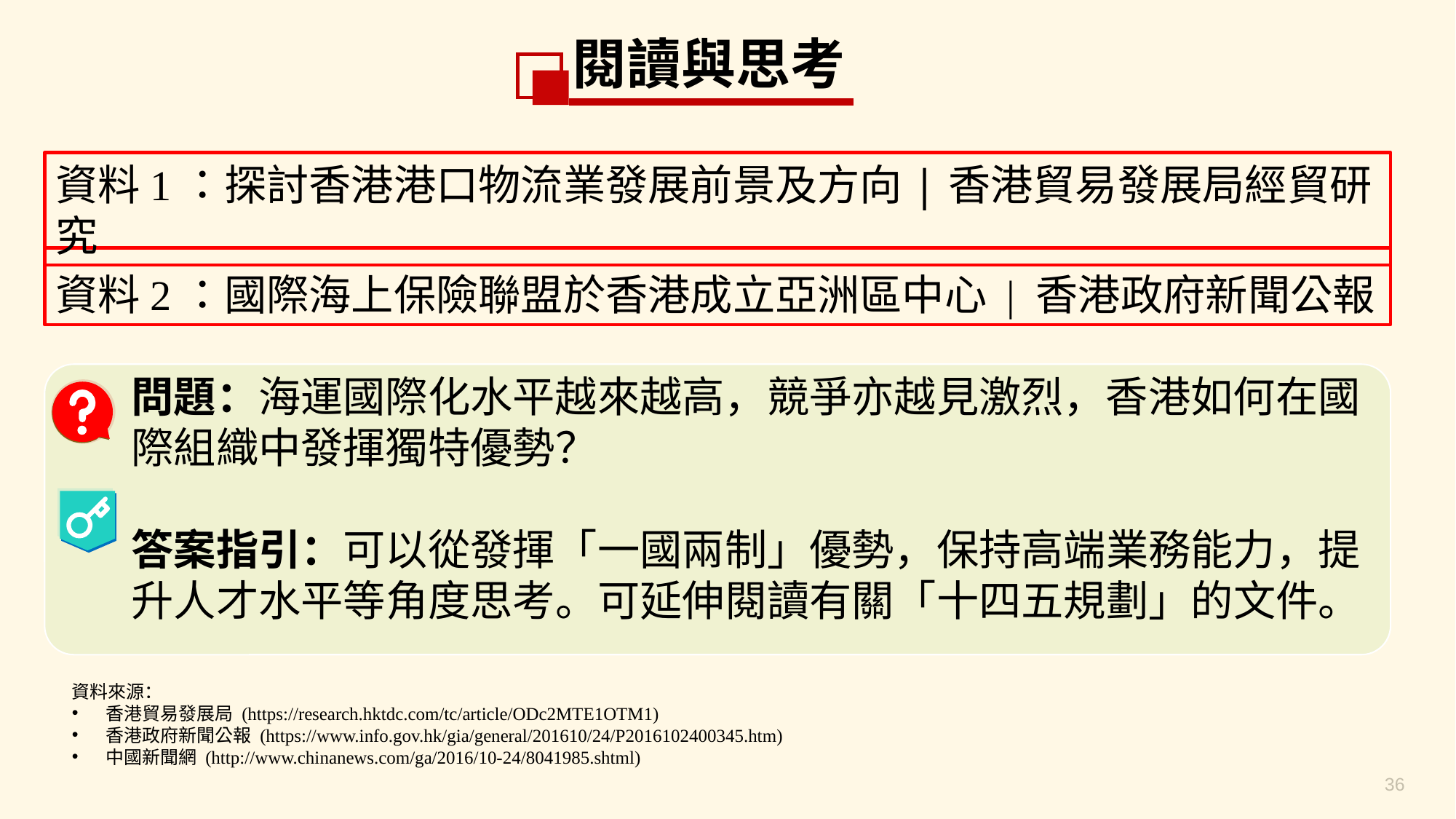

閱讀與思考

資料1：探討香港港口物流業發展前景及方向|香港貿易發展局經貿研究
資料2：國際海上保險聯盟於香港成立亞洲區中心 | 香港政府新聞公報

問題：海運國際化水平越來越高，競爭亦越見激烈，香港如何在國際組織中發揮獨特優勢？

答案指引：可以從發揮「一國兩制」優勢，保持高端業務能力，提升人才水平等角度思考。可延伸閱讀有關「十四五規劃」的文件。

資料來源：
香港貿易發展局 (https://research.hktdc.com/tc/article/ODc2MTE1OTM1)
香港政府新聞公報 (https://www.info.gov.hk/gia/general/201610/24/P2016102400345.htm)
中國新聞網 (http://www.chinanews.com/ga/2016/10-24/8041985.shtml)